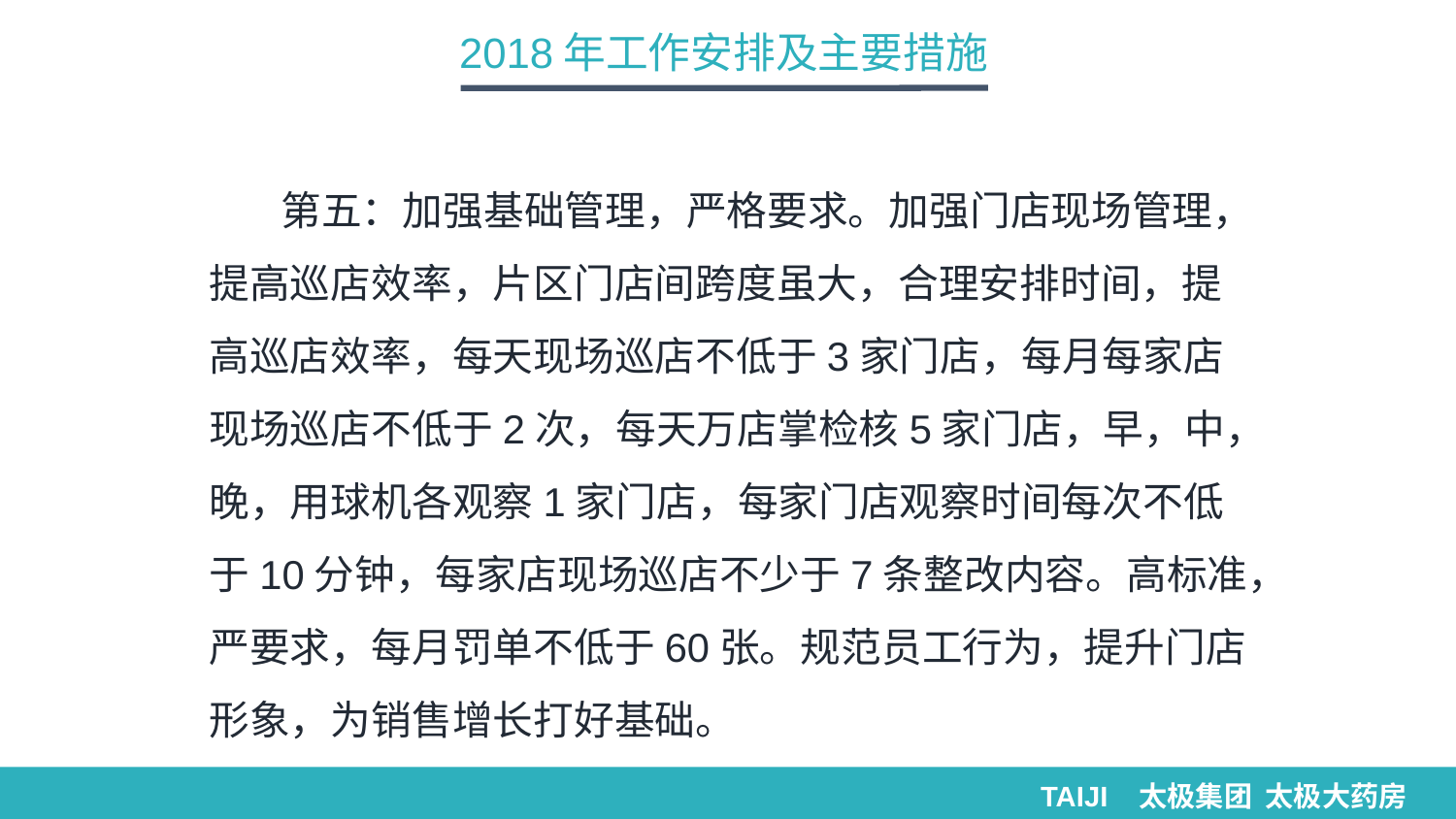

2018年工作安排及主要措施
第五：加强基础管理，严格要求。加强门店现场管理，提高巡店效率，片区门店间跨度虽大，合理安排时间，提高巡店效率，每天现场巡店不低于3家门店，每月每家店现场巡店不低于2次，每天万店掌检核5家门店，早，中，晚，用球机各观察1家门店，每家门店观察时间每次不低于10分钟，每家店现场巡店不少于7条整改内容。高标准，严要求，每月罚单不低于60张。规范员工行为，提升门店形象，为销售增长打好基础。

TAIJI   太极集团  太极大药房